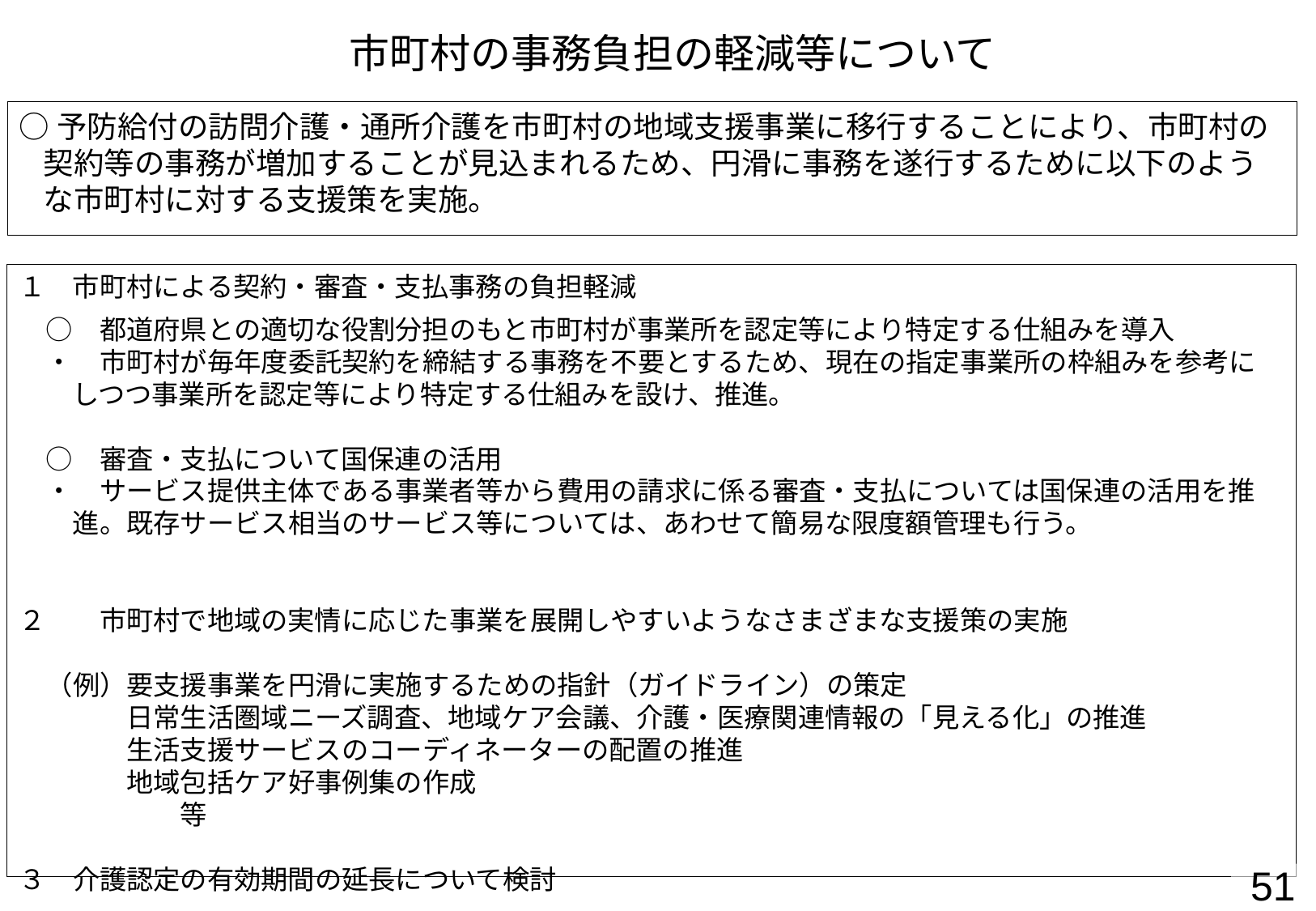

市町村の事務負担の軽減等について
○予防給付の訪問介護・通所介護を市町村の地域支援事業に移行することにより、市町村の契約等の事務が増加することが見込まれるため、円滑に事務を遂行するために以下のような市町村に対する支援策を実施。

１　市町村による契約・審査・支払事務の負担軽減
　○　都道府県との適切な役割分担のもと市町村が事業所を認定等により特定する仕組みを導入
　・　市町村が毎年度委託契約を締結する事務を不要とするため、現在の指定事業所の枠組みを参考に
　　しつつ事業所を認定等により特定する仕組みを設け、推進。

　○　審査・支払について国保連の活用
　・　サービス提供主体である事業者等から費用の請求に係る審査・支払については国保連の活用を推
　　進。既存サービス相当のサービス等については、あわせて簡易な限度額管理も行う。

２　　市町村で地域の実情に応じた事業を展開しやすいようなさまざまな支援策の実施

　（例）要支援事業を円滑に実施するための指針（ガイドライン）の策定
　　　　日常生活圏域ニーズ調査、地域ケア会議、介護・医療関連情報の「見える化」の推進
　　　　生活支援サービスのコーディネーターの配置の推進
　　　　地域包括ケア好事例集の作成　　　　　　　　　　　　　　　　　　　　　　　　　　　　　　　　　　　　等

３　介護認定の有効期間の延長について検討

51